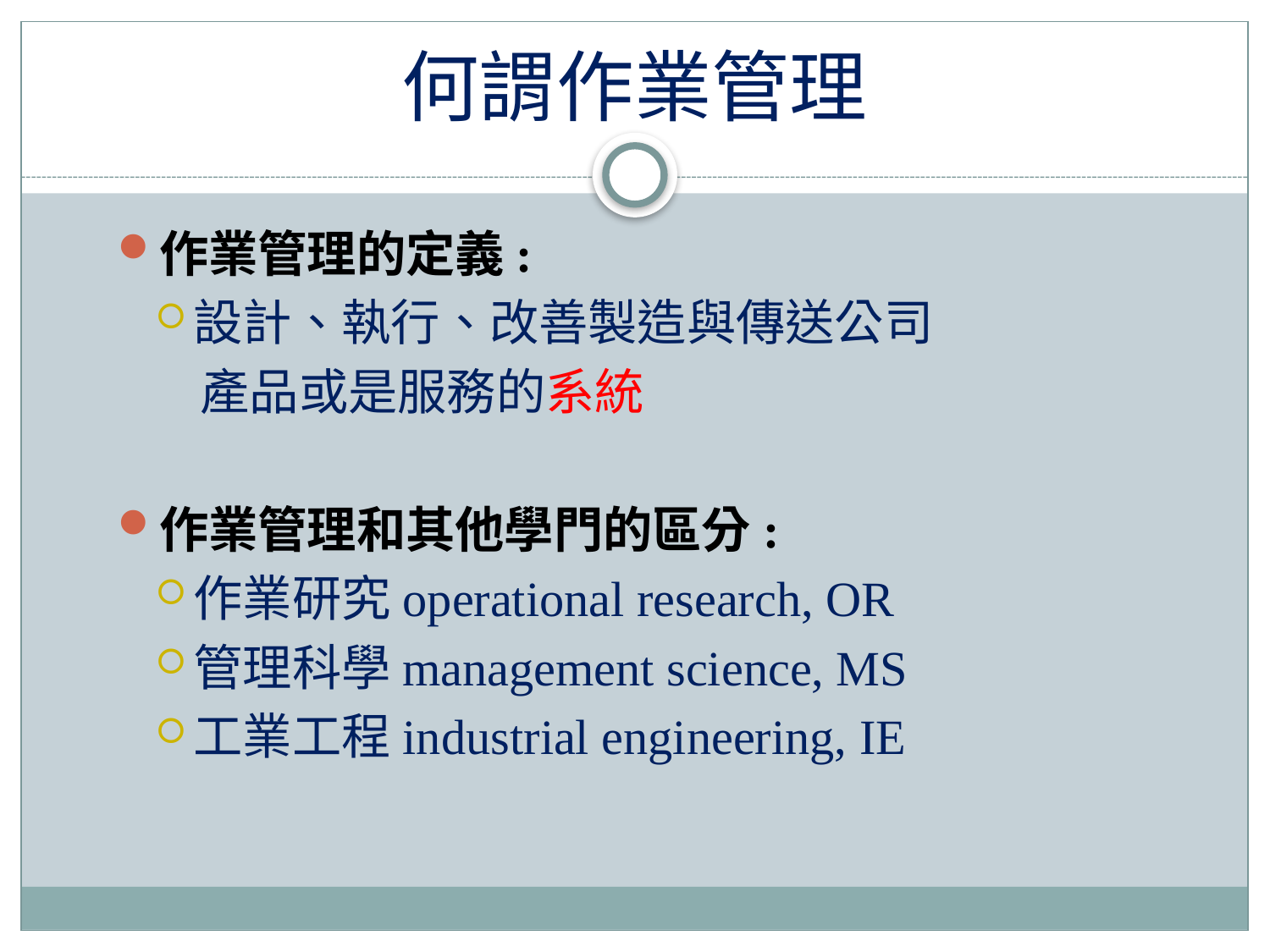

# 何謂作業管理
作業管理的定義:
設計、執行、改善製造與傳送公司
   產品或是服務的系統

作業管理和其他學門的區分:
作業研究operational research, OR
管理科學management science, MS
工業工程industrial engineering, IE